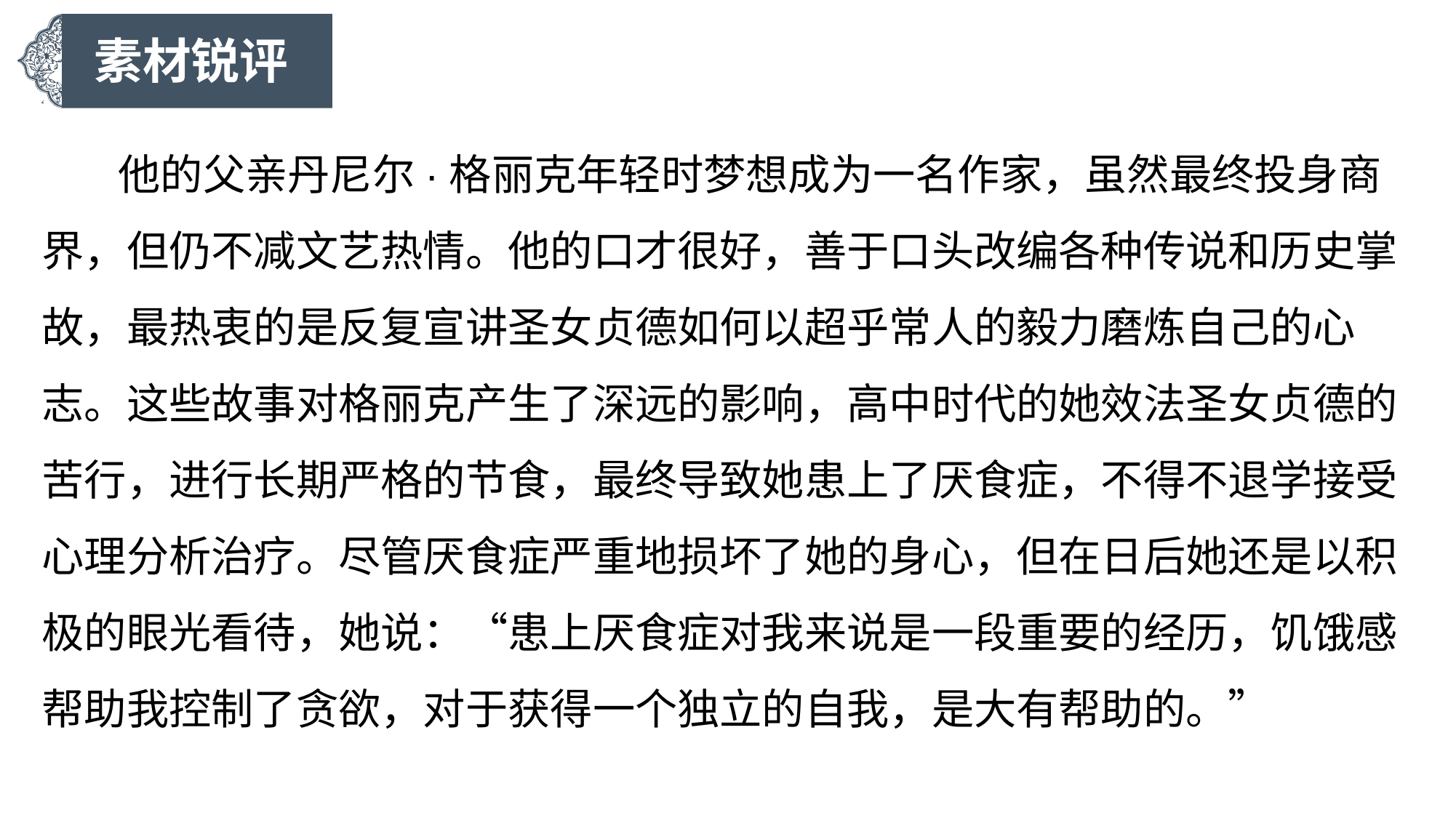

素材锐评
       他的父亲丹尼尔·格丽克年轻时梦想成为一名作家，虽然最终投身商界，但仍不减文艺热情。他的口才很好，善于口头改编各种传说和历史掌故，最热衷的是反复宣讲圣女贞德如何以超乎常人的毅力磨炼自己的心志。这些故事对格丽克产生了深远的影响，高中时代的她效法圣女贞德的苦行，进行长期严格的节食，最终导致她患上了厌食症，不得不退学接受心理分析治疗。尽管厌食症严重地损坏了她的身心，但在日后她还是以积极的眼光看待，她说：“患上厌食症对我来说是一段重要的经历，饥饿感帮助我控制了贪欲，对于获得一个独立的自我，是大有帮助的。”